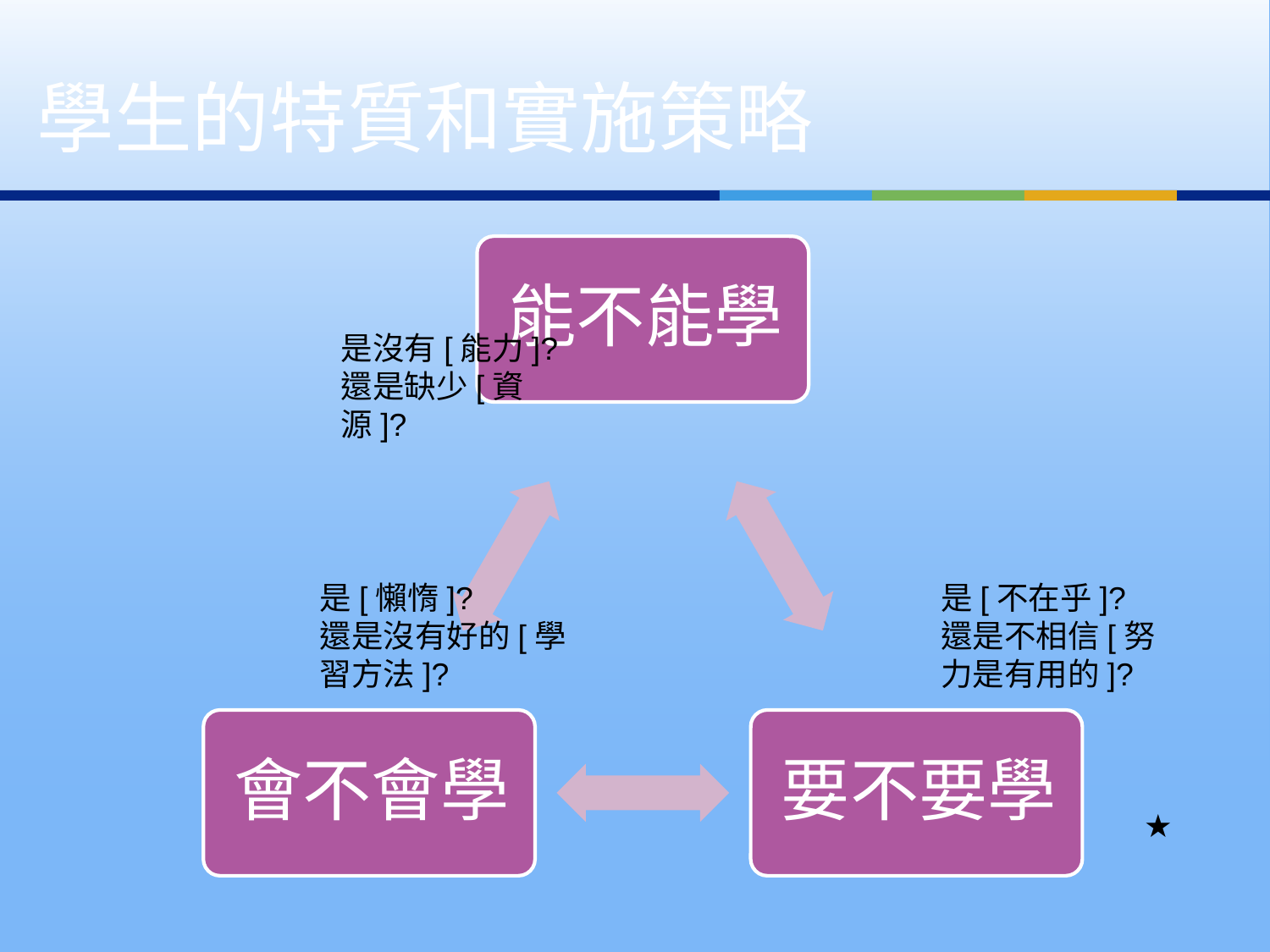

# 學生的特質和實施策略
能不能學

要不要學

會不會學

是沒有[能力]?
還是缺少[資源]?
是[懶惰]?
還是沒有好的[學習方法]?
是[不在乎]?
還是不相信[努力是有用的]?
★